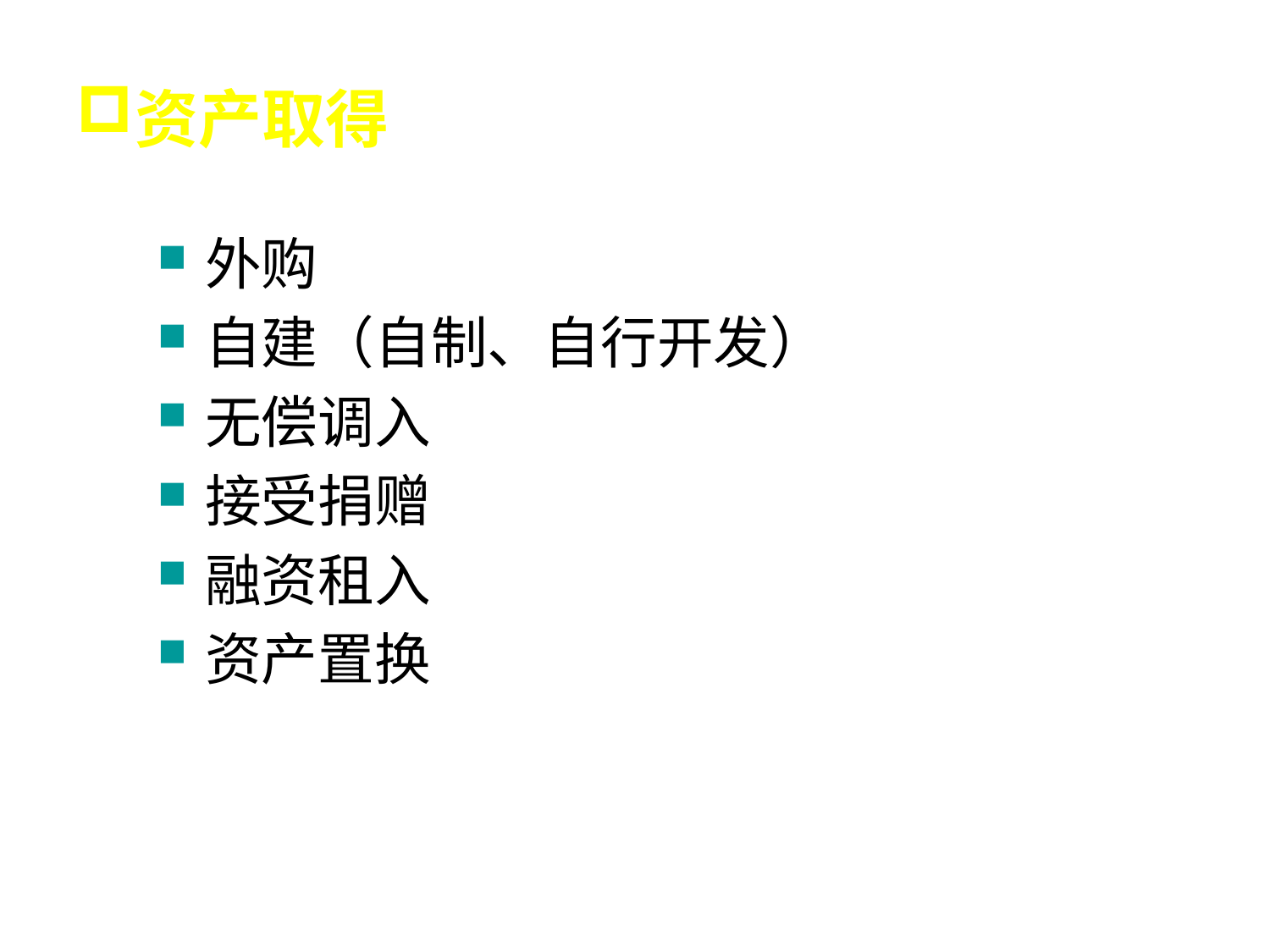

# 资产取得
外购
自建（自制、自行开发）
无偿调入
接受捐赠
融资租入
资产置换
117